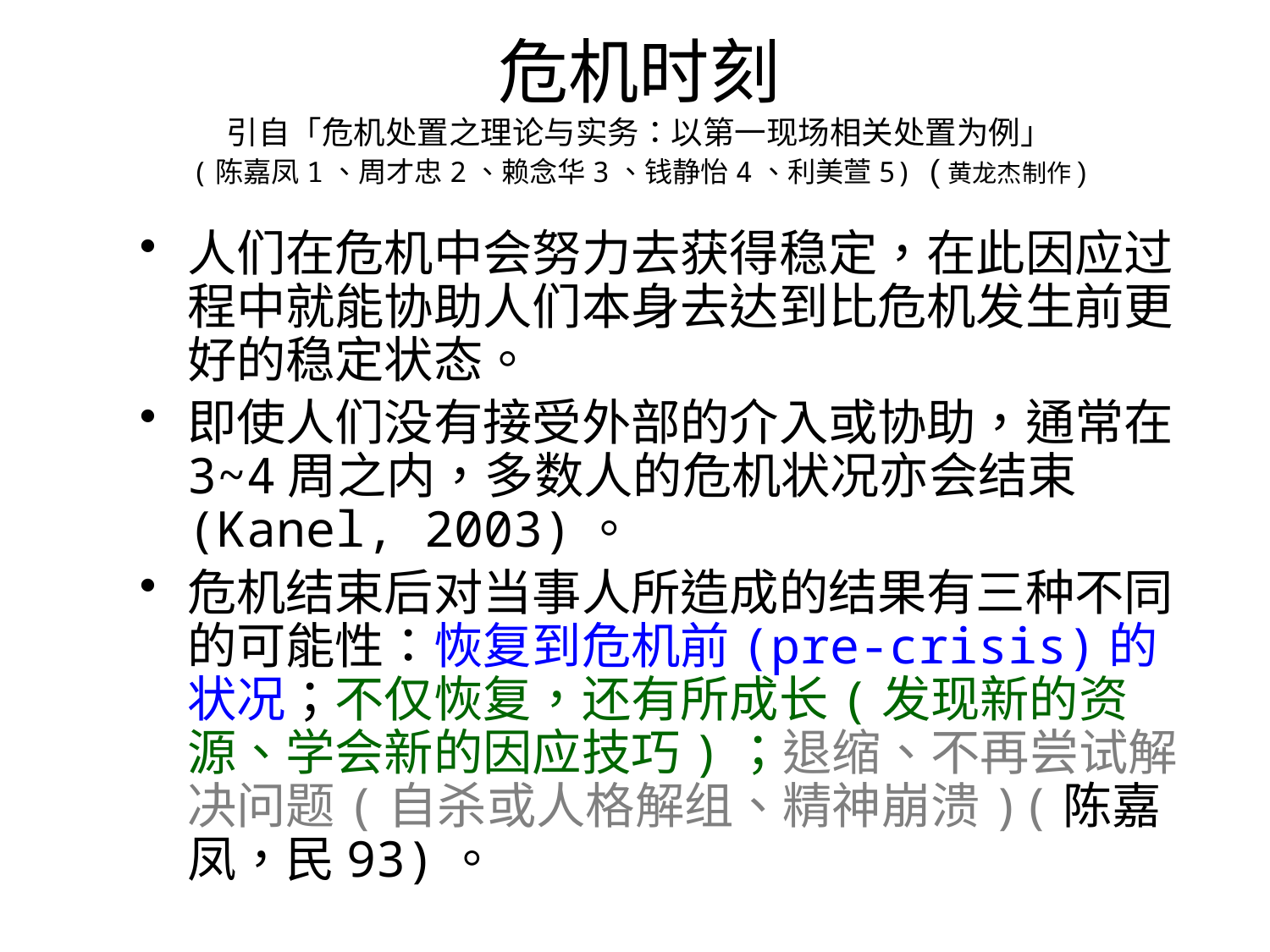

# 危机时刻 引自「危机处置之理论与实务：以第一现场相关处置为例」 (陈嘉凤1、周才忠2、赖念华3、钱静怡4、利美萱5) (黄龙杰制作)
人们在危机中会努力去获得稳定，在此因应过程中就能协助人们本身去达到比危机发生前更好的稳定状态。
即使人们没有接受外部的介入或协助，通常在3~4周之内，多数人的危机状况亦会结束(Kanel, 2003)。
危机结束后对当事人所造成的结果有三种不同的可能性：恢复到危机前(pre-crisis)的状况；不仅恢复，还有所成长(发现新的资源、学会新的因应技巧)；退缩、不再尝试解决问题(自杀或人格解组、精神崩溃)(陈嘉凤，民93)。